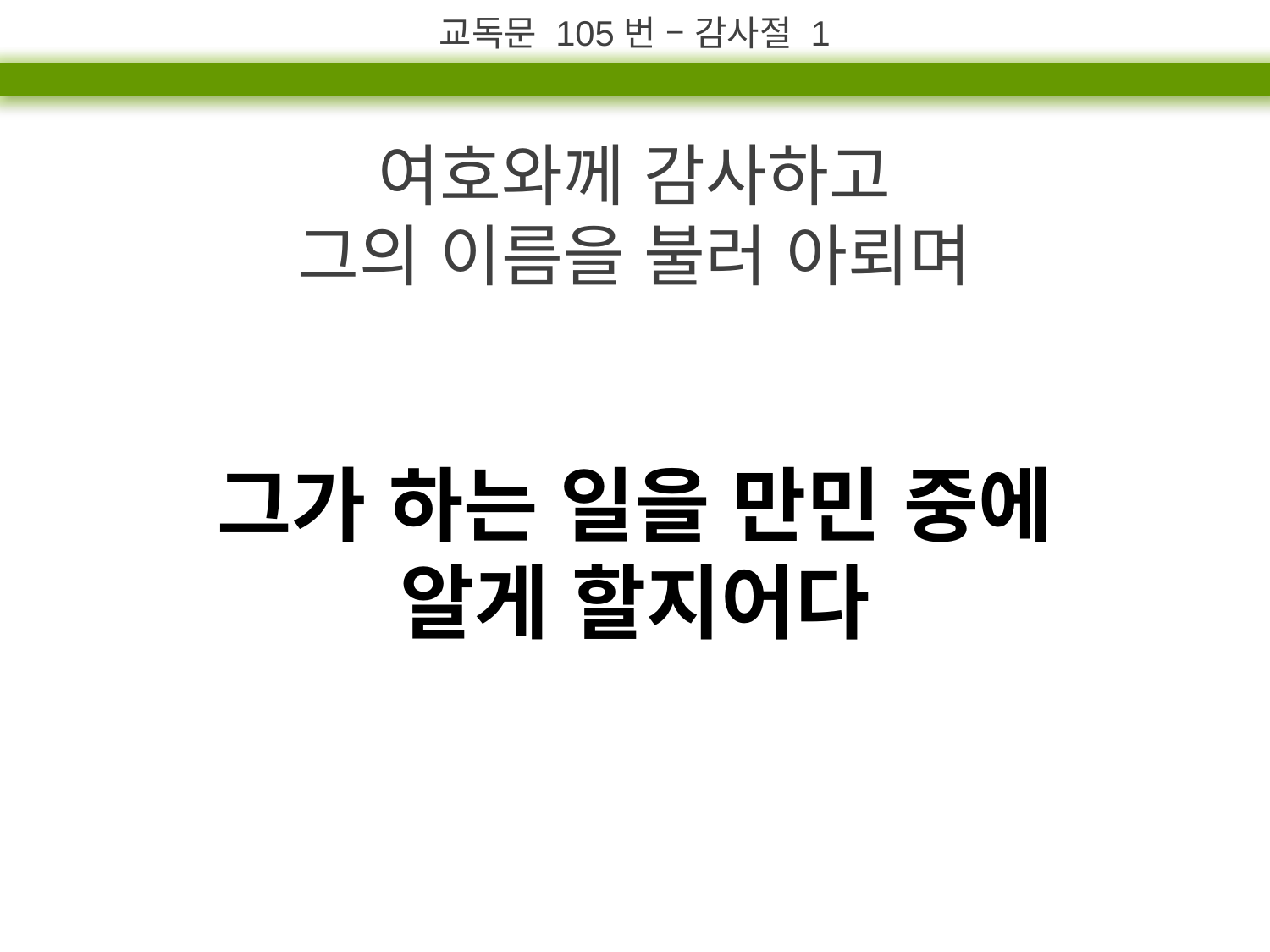

교독문 105번 – 감사절 1

여호와께 감사하고
그의 이름을 불러 아뢰며
그가 하는 일을 만민 중에
알게 할지어다